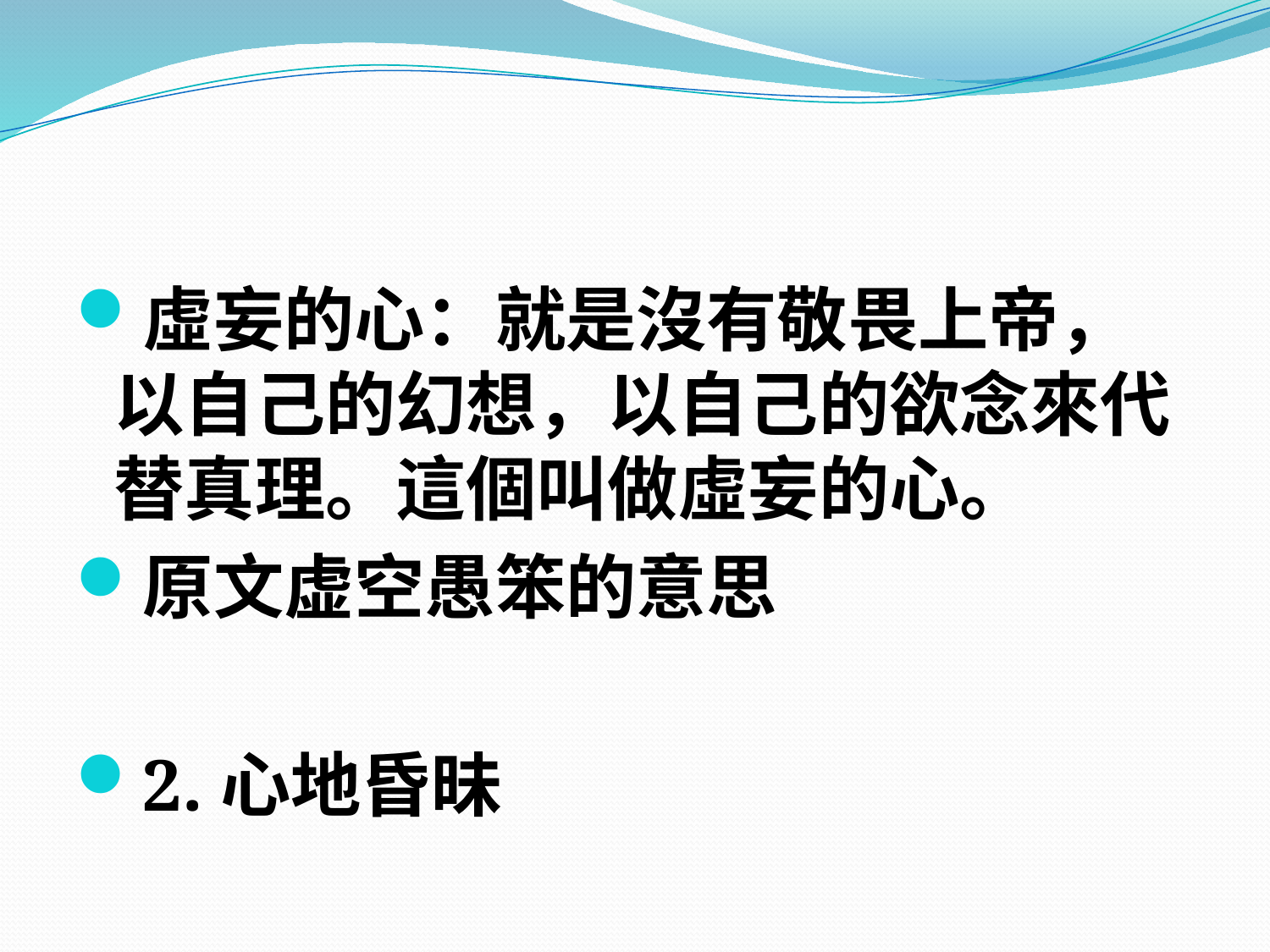

#
虛妄的心：就是沒有敬畏上帝，以自己的幻想，以自己的欲念來代替真理。這個叫做虛妄的心。
原文虚空愚笨的意思

2.心地昏昧